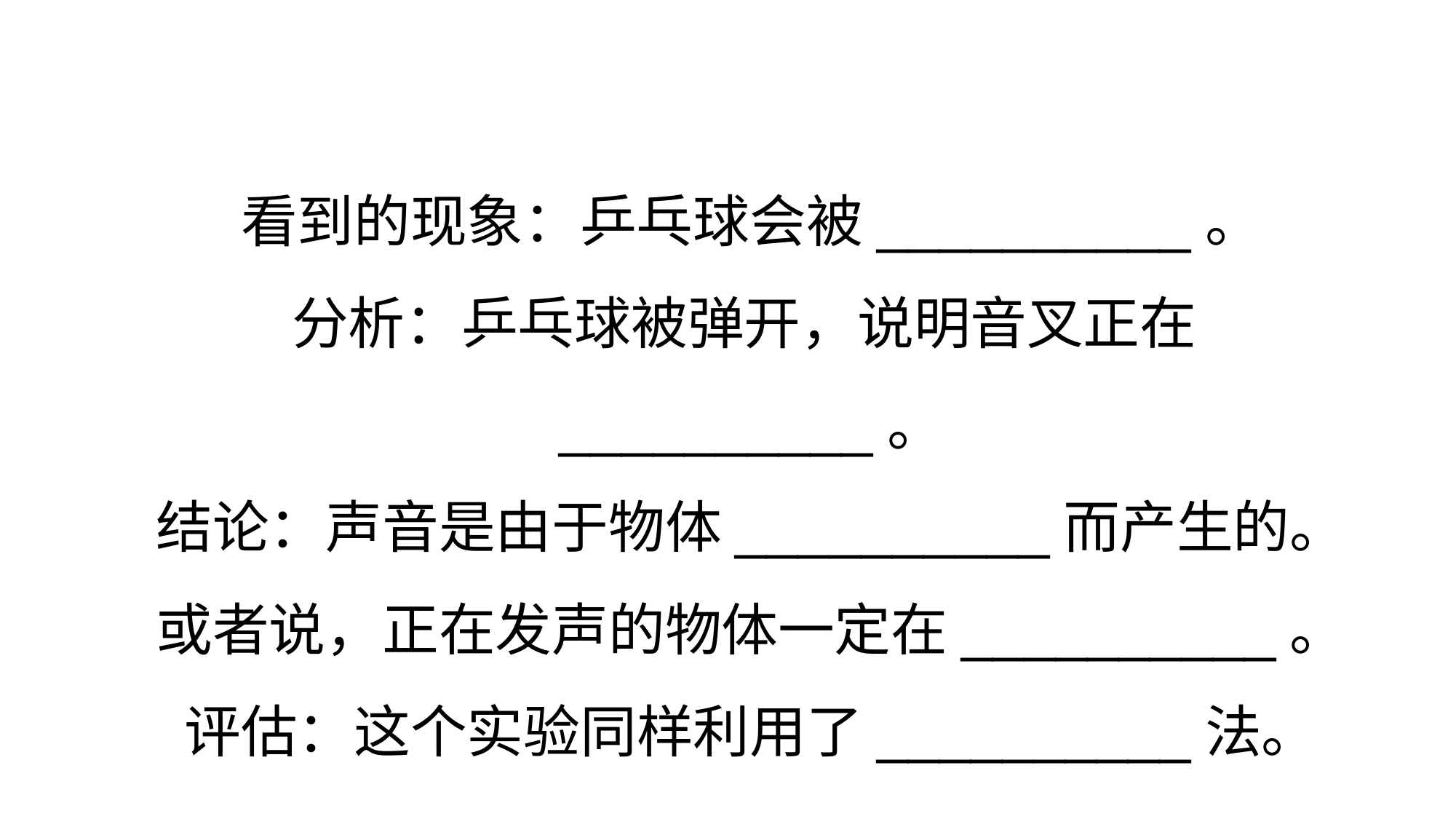

看到的现象：乒乓球会被__________。
分析：乒乓球被弹开，说明音叉正在__________。
结论：声音是由于物体__________而产生的。或者说，正在发声的物体一定在__________。
评估：这个实验同样利用了__________法。